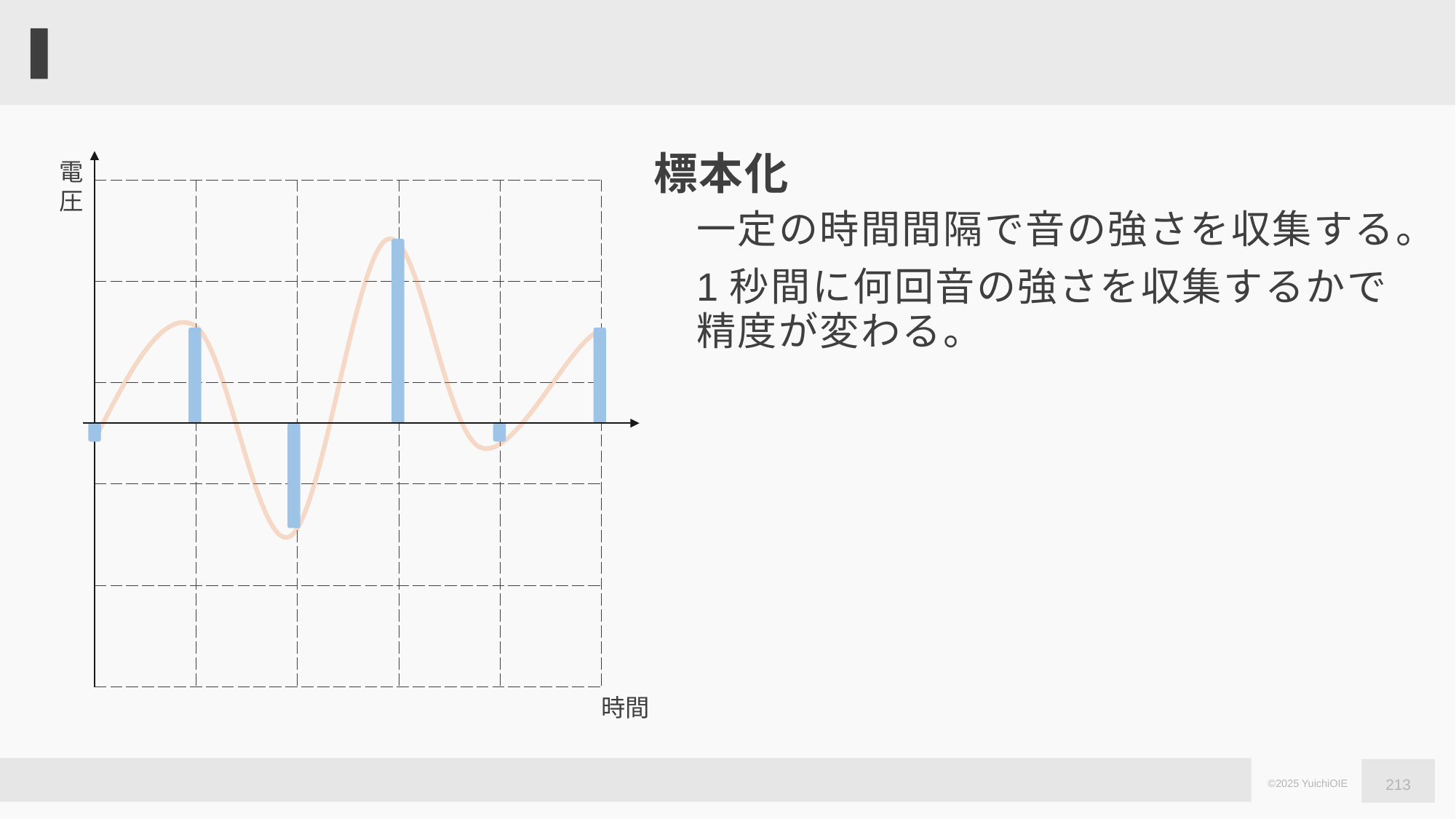

#
標本化
一定の時間間隔で音の強さを収集する。
1秒間に何回音の強さを収集するかで
精度が変わる。
電
圧
|  |  |  |  |  |
| --- | --- | --- | --- | --- |
|  |  |  |  |  |
|  |  |  |  |  |
|  |  |  |  |  |
|  |  |  |  |  |

時間
213
標本化　：　一定の時間間隔で音の強さを収集する
量子化　：　収集した音の強さを数値に変換
符号化　：　量子化した数値を2進法に変換